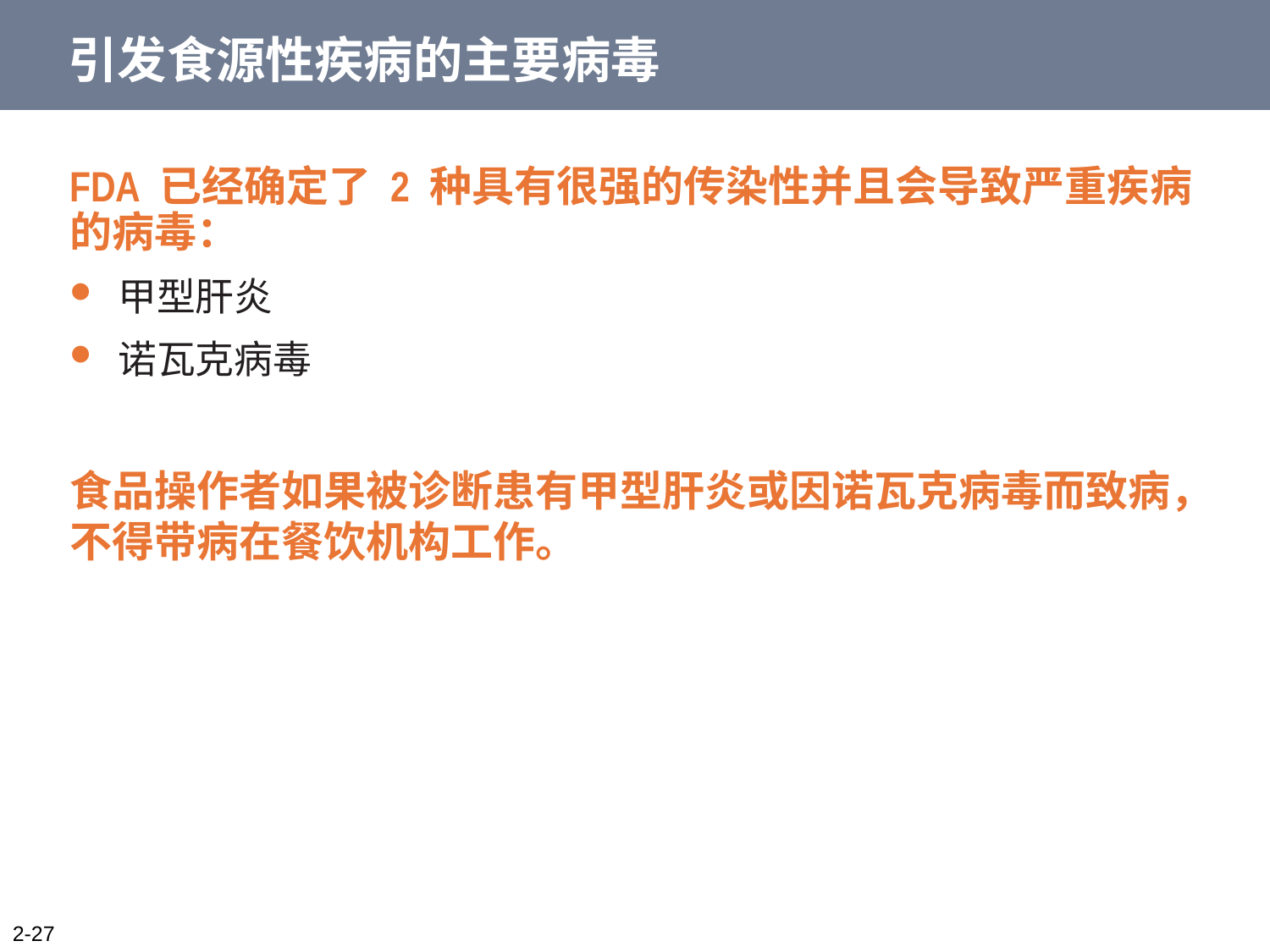

# 引发食源性疾病的主要病毒
FDA 已经确定了 2 种具有很强的传染性并且会导致严重疾病的病毒：
甲型肝炎
诺瓦克病毒

食品操作者如果被诊断患有甲型肝炎或因诺瓦克病毒而致病，不得带病在餐饮机构工作。

2-27